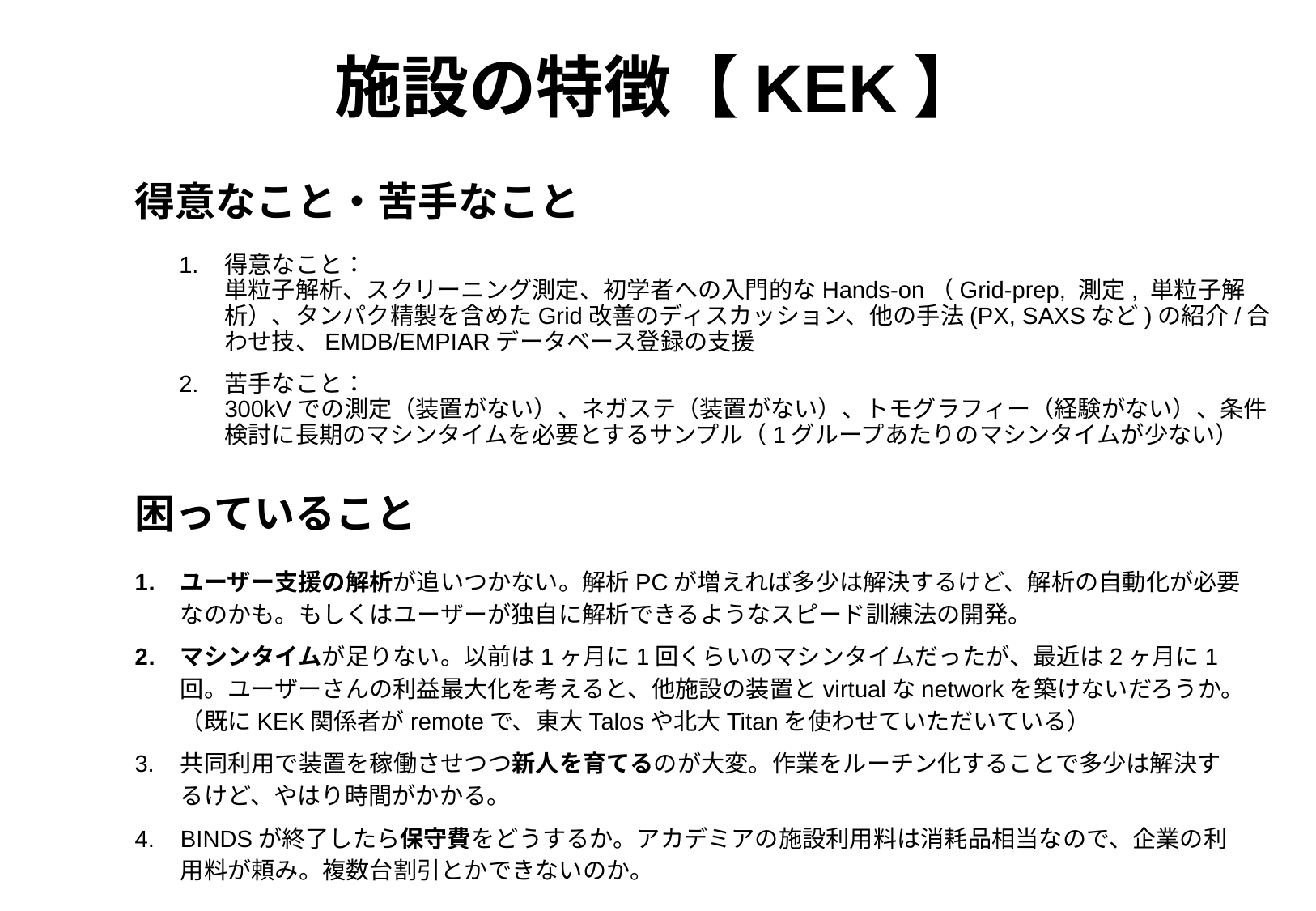

施設の特徴【KEK】
得意なこと・苦手なこと
得意なこと：
単粒子解析、スクリーニング測定、初学者への入門的なHands-on（Grid-prep, 測定, 単粒子解析）、タンパク精製を含めたGrid改善のディスカッション、他の手法(PX, SAXSなど)の紹介/合わせ技、EMDB/EMPIARデータベース登録の支援
苦手なこと：
300kVでの測定（装置がない）、ネガステ（装置がない）、トモグラフィー（経験がない）、条件検討に長期のマシンタイムを必要とするサンプル（1グループあたりのマシンタイムが少ない）
困っていること
ユーザー支援の解析が追いつかない。解析PCが増えれば多少は解決するけど、解析の自動化が必要なのかも。もしくはユーザーが独自に解析できるようなスピード訓練法の開発。
マシンタイムが足りない。以前は1ヶ月に1回くらいのマシンタイムだったが、最近は2ヶ月に1回。ユーザーさんの利益最大化を考えると、他施設の装置とvirtualなnetworkを築けないだろうか。（既にKEK関係者がremoteで、東大Talosや北大Titanを使わせていただいている）
共同利用で装置を稼働させつつ新人を育てるのが大変。作業をルーチン化することで多少は解決するけど、やはり時間がかかる。
BINDSが終了したら保守費をどうするか。アカデミアの施設利用料は消耗品相当なので、企業の利用料が頼み。複数台割引とかできないのか。